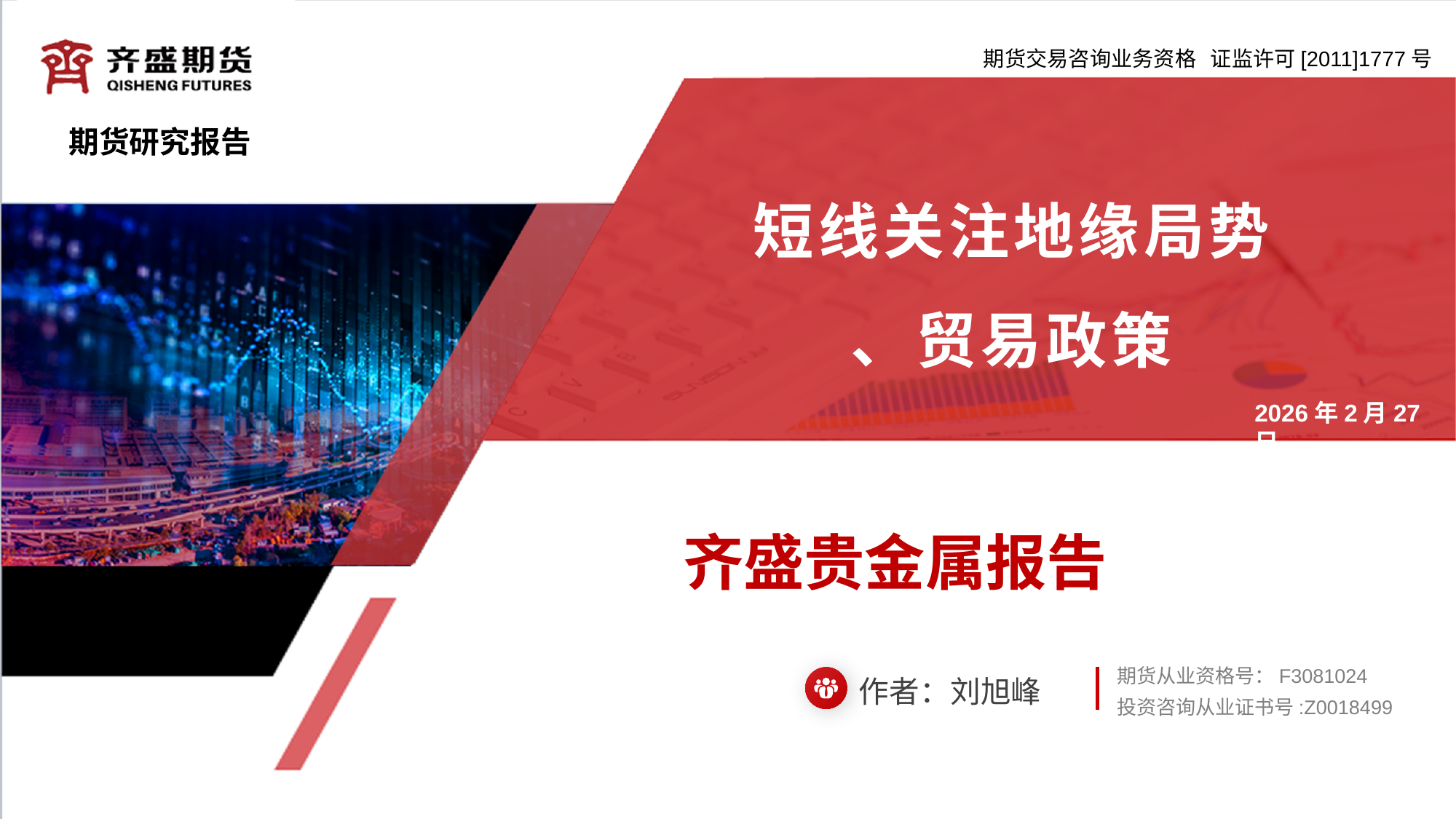

期货研究报告
短线关注地缘局势
、贸易政策
2026年2月27日
齐盛贵金属报告
期货从业资格号：F3081024
投资咨询从业证书号:Z0018499

作者：刘旭峰